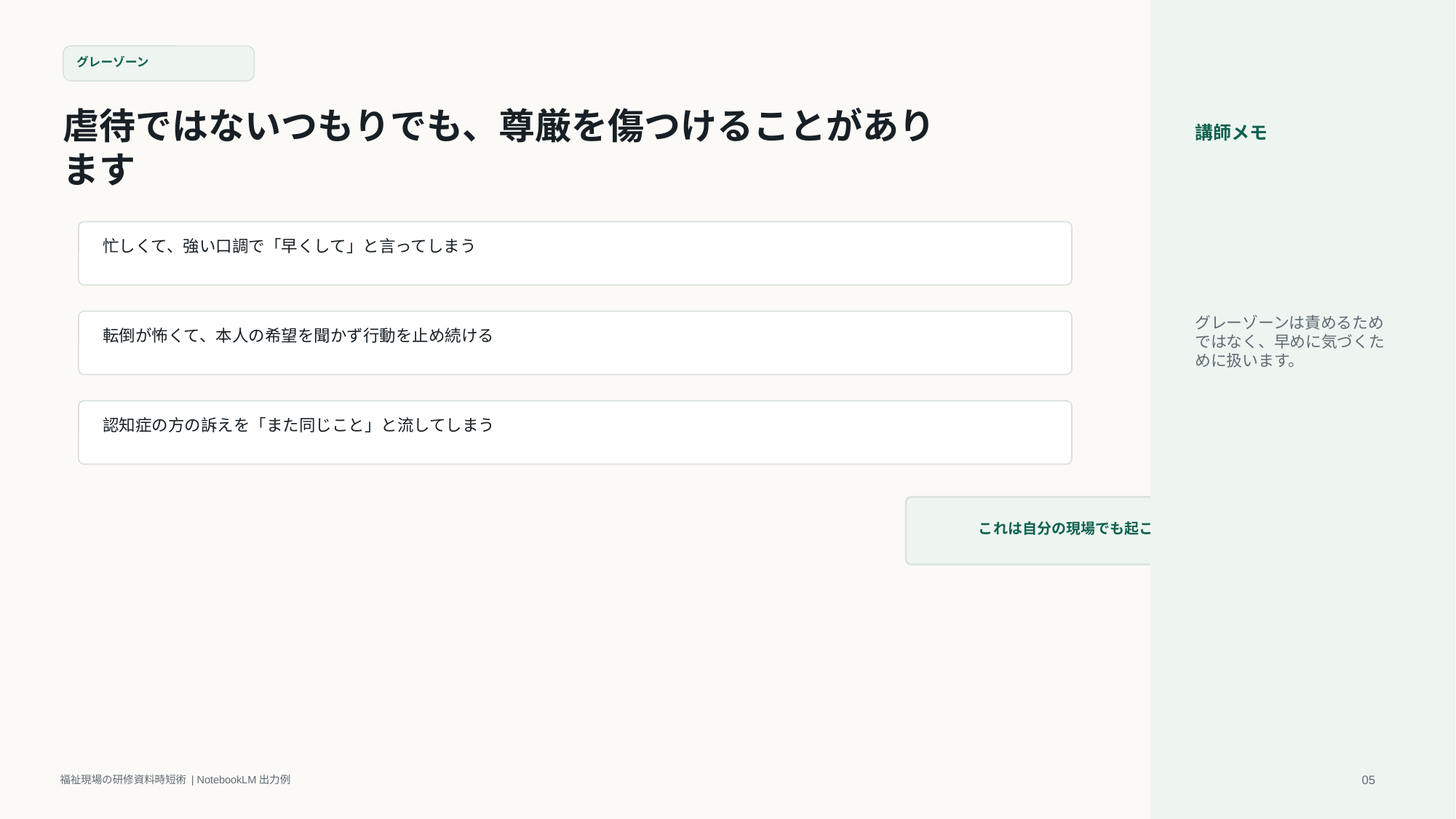

グレーゾーン
虐待ではないつもりでも、尊厳を傷つけることがあります
講師メモ
グレーゾーンは責めるためではなく、早めに気づくために扱います。

忙しくて、強い口調で「早くして」と言ってしまう

転倒が怖くて、本人の希望を聞かず行動を止め続ける

認知症の方の訴えを「また同じこと」と流してしまう

これは自分の現場でも起こり得るか？
05
福祉現場の研修資料時短術 | NotebookLM出力例